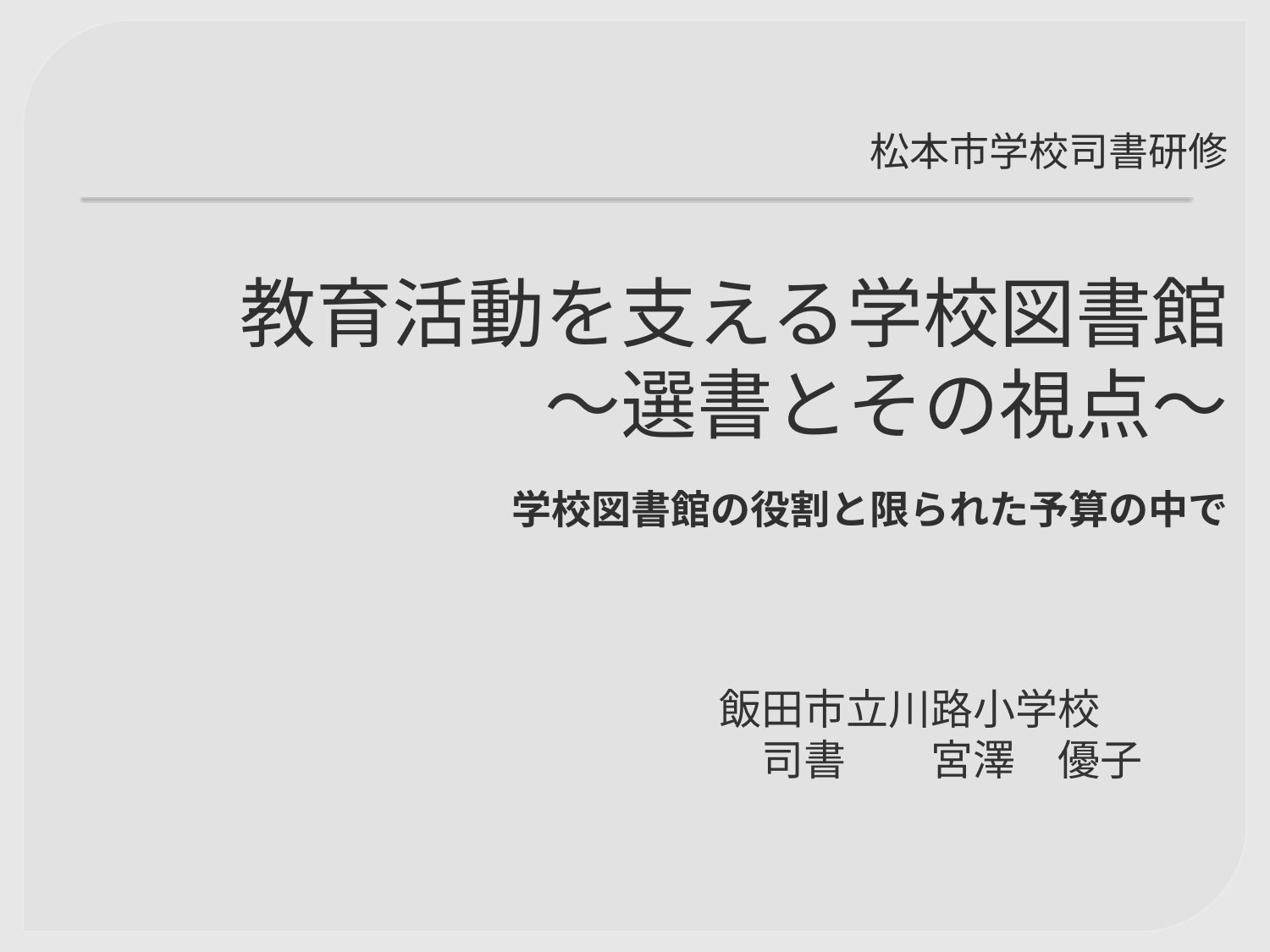

# 松本市学校司書研修 教育活動を支える学校図書館 ～選書とその視点～ 　学校図書館の役割と限られた予算の中で
飯田市立川路小学校
　司書　　宮澤　優子